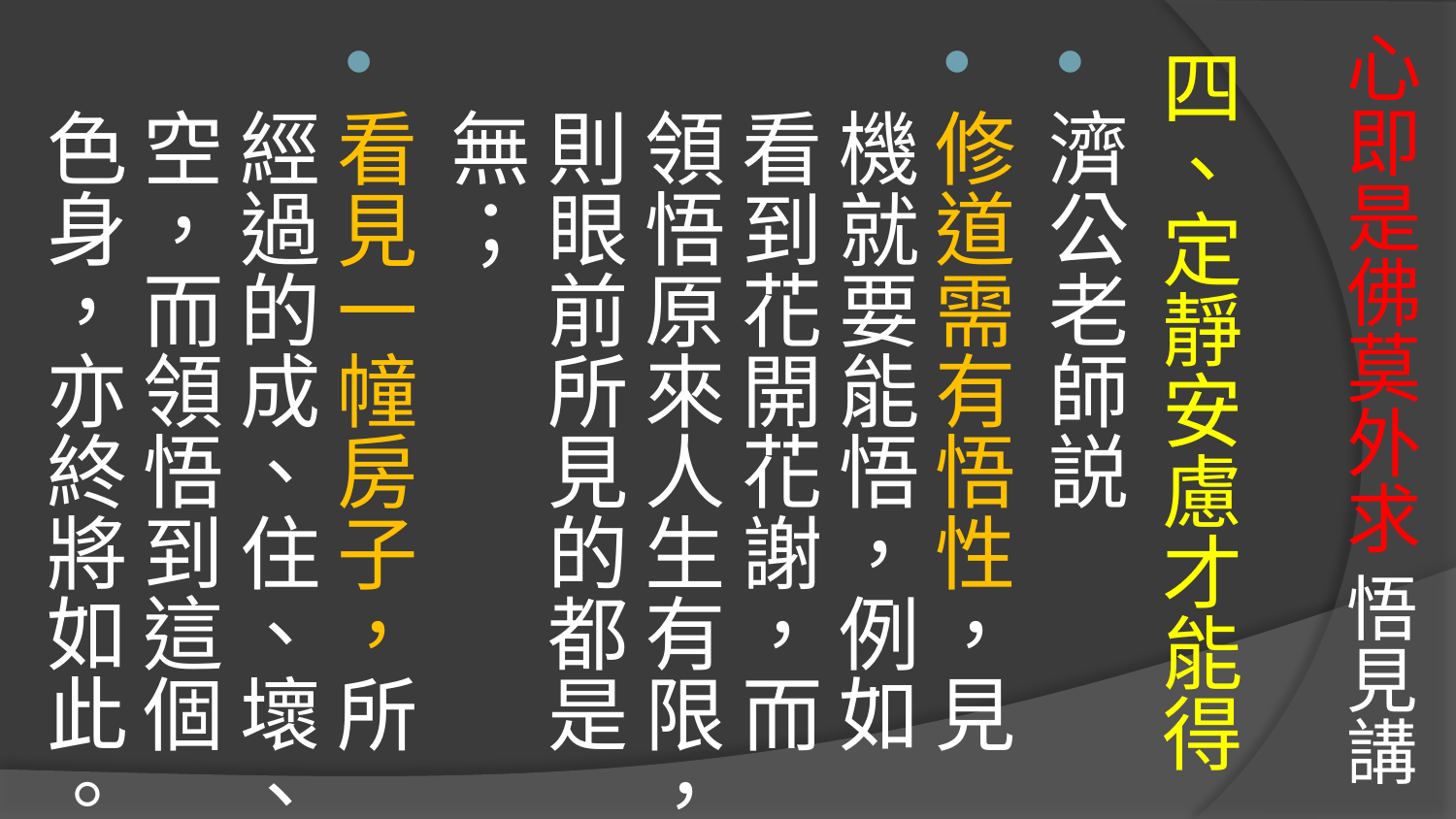

# 心即是佛莫外求 悟見講
四、定靜安慮才能得
濟公老師説
修道需有悟性，見機就要能悟，例如看到花開花謝，而領悟原來人生有限，則眼前所見的都是無；
看見一幢房子，所經過的成、住、壞、空，而領悟到這個色身，亦終將如此。